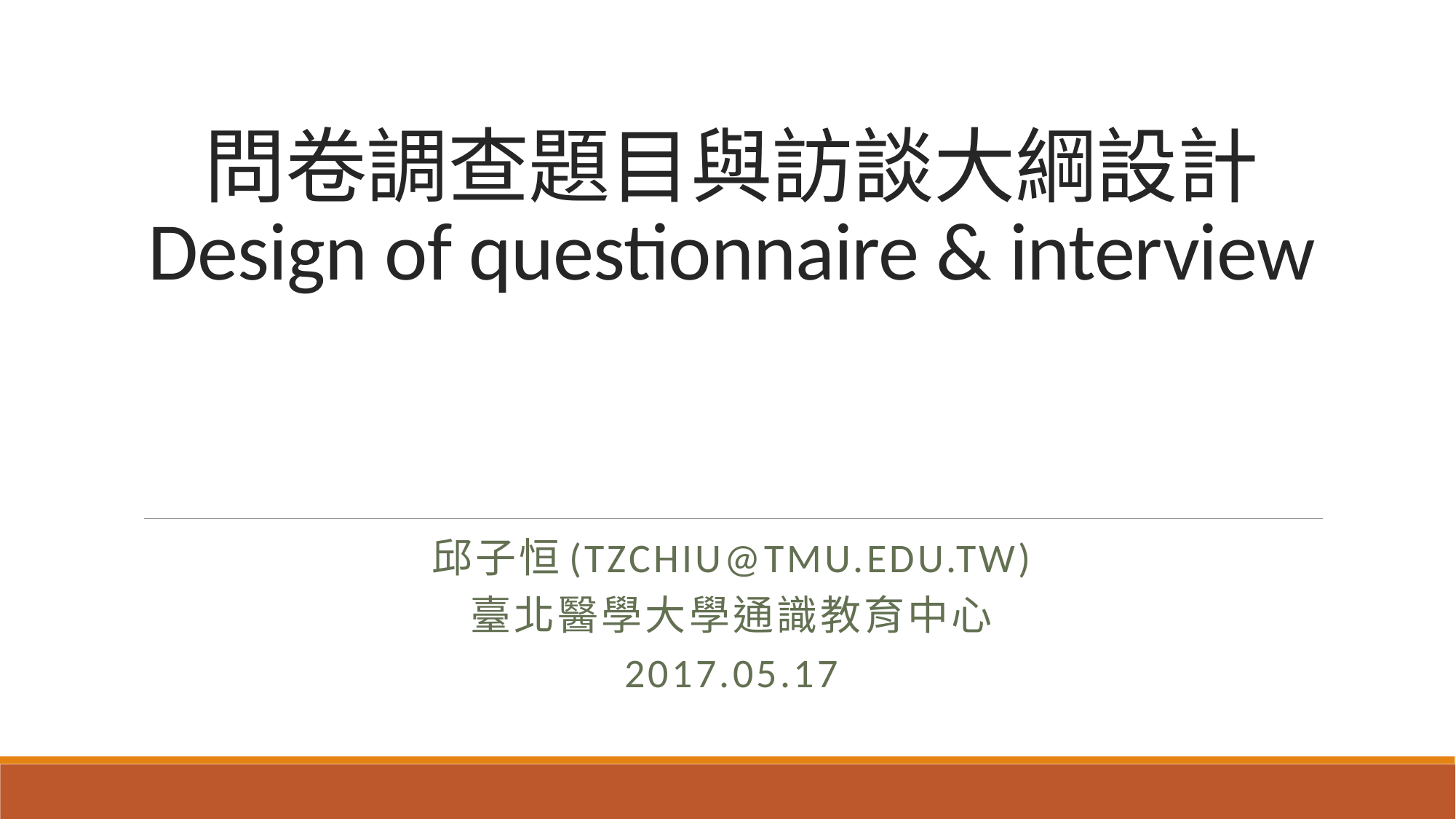

# 問卷調查題目與訪談大綱設計 Design of questionnaire & interview
邱子恒(tzchiu@tmu.edu.tw)
臺北醫學大學通識教育中心
2017.05.17